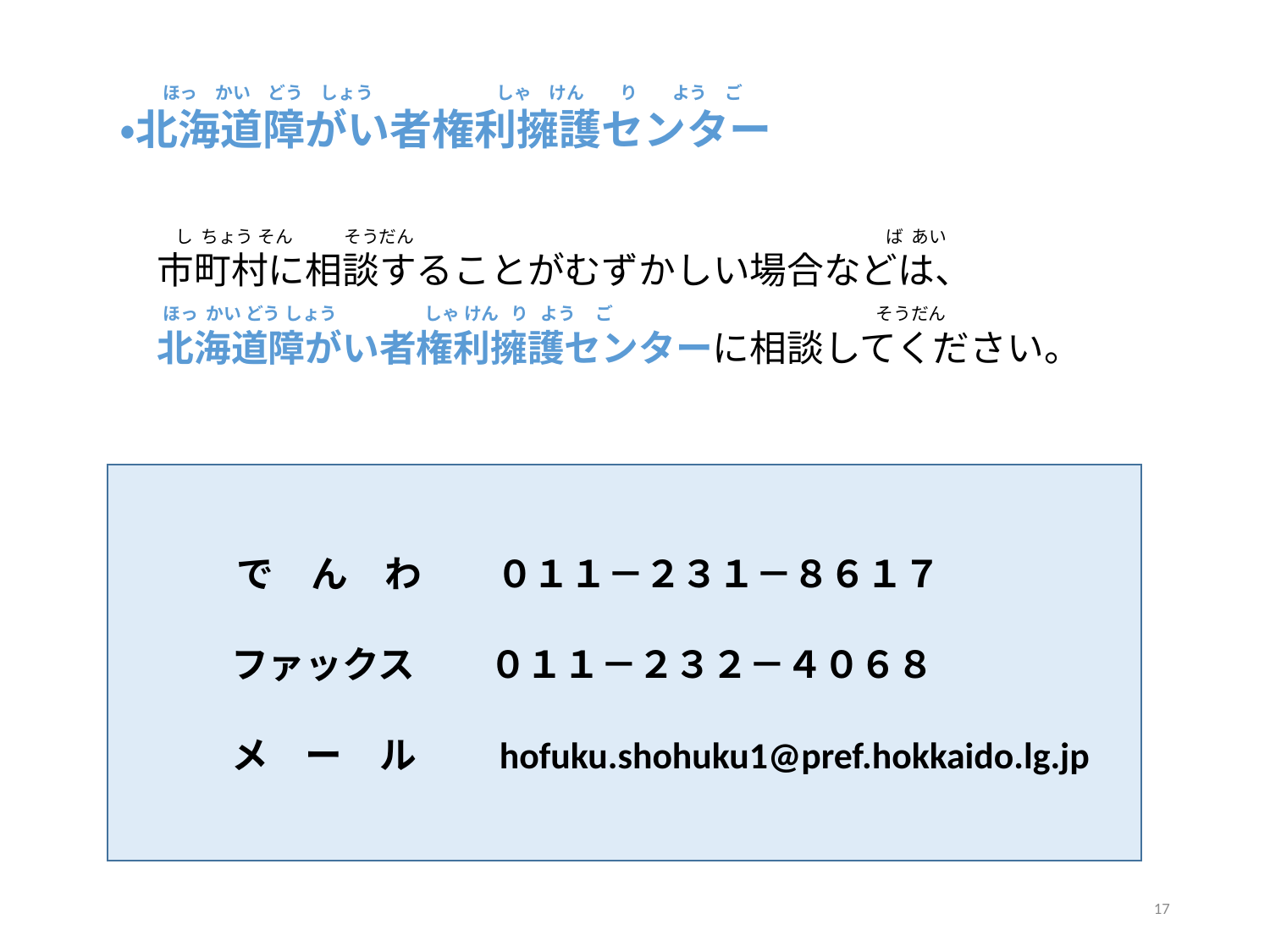

ほっ　かい　どう　しょう　　　　　　　しゃ　けん　　り　　よう　ご
・北海道障がい者権利擁護センター

  　　  し  ちょう そん　　    そうだん　　　　　　                              　　　　　　　　　　　　　　ば  あい
　市町村に相談することがむずかしい場合などは、
 　　ほっ  かい どう しょう　　             しゃ けん   り   よう     ご 　　　　　　　　　　　　　　   そうだん
　北海道障がい者権利擁護センターに相談してください。

    　　で　ん　わ　　０１１－２３１－８６１７

　　　ファックス　　０１１－２３２－４０６８

　　　メ　ー　ル　　hofuku.shohuku1@pref.hokkaido.lg.jp

17